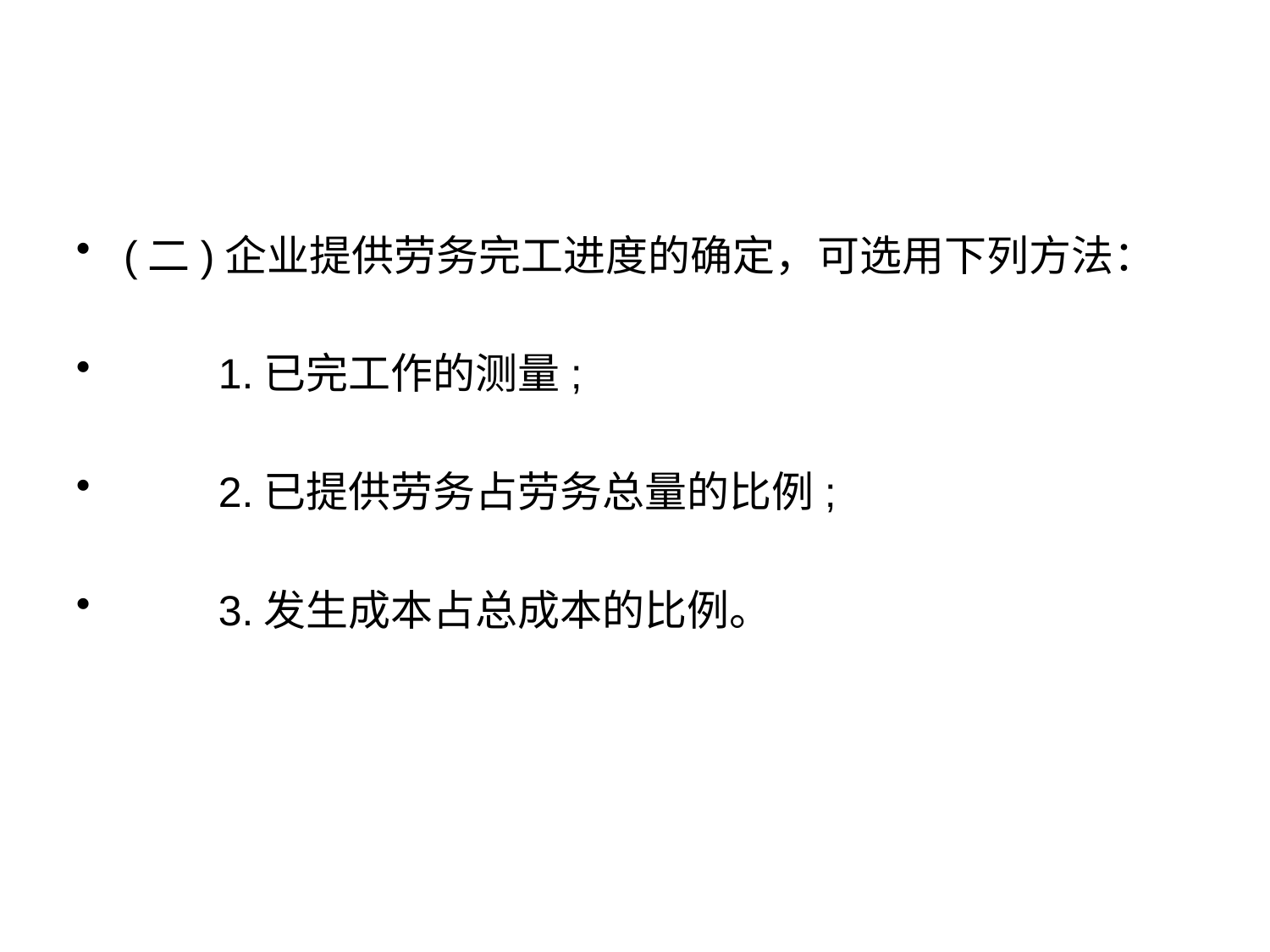

(二)企业提供劳务完工进度的确定，可选用下列方法：

　　1.已完工作的测量;

　　2.已提供劳务占劳务总量的比例;

　　3.发生成本占总成本的比例。